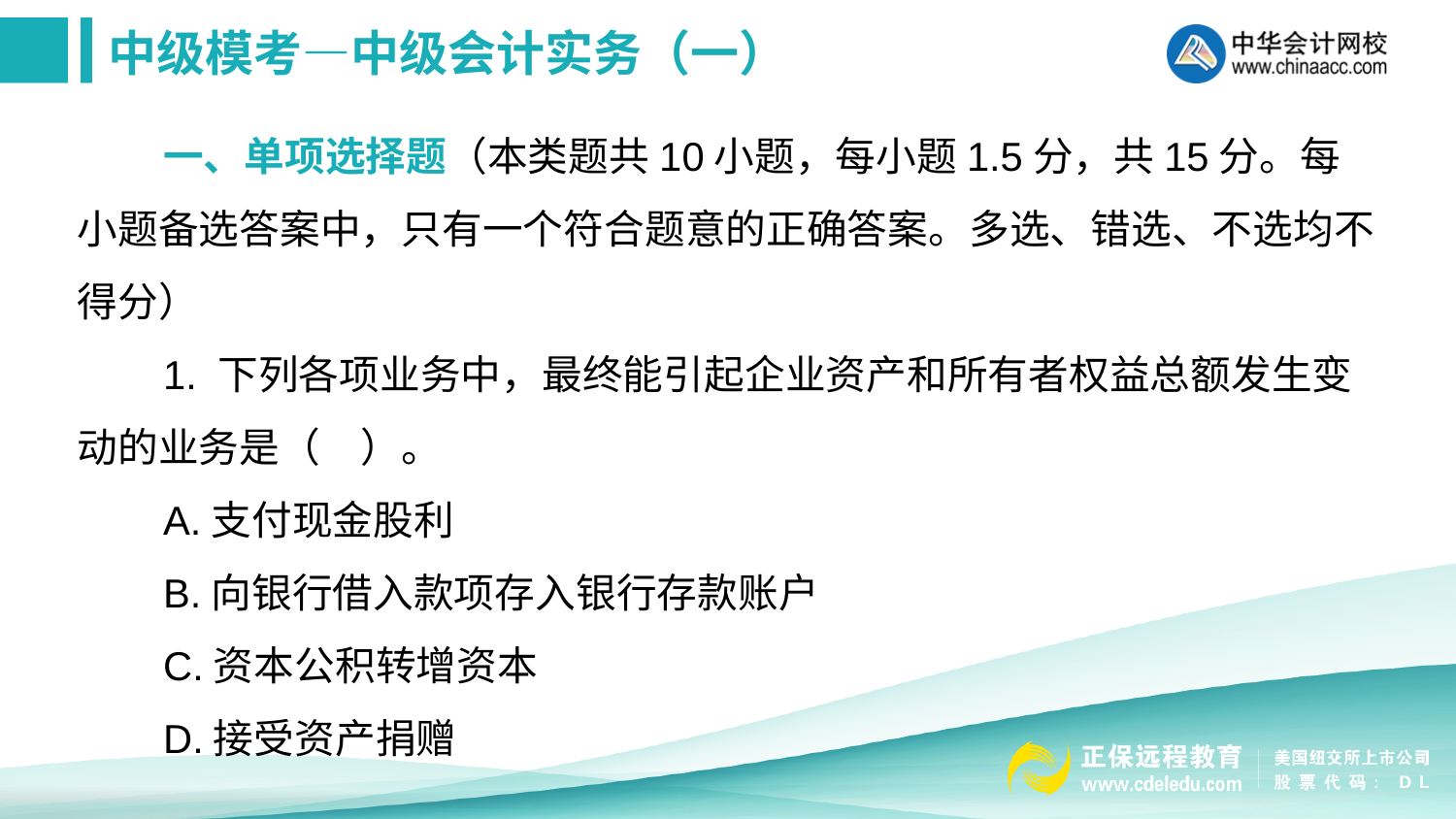

一、单项选择题（本类题共10小题，每小题1.5分，共15分。每小题备选答案中，只有一个符合题意的正确答案。多选、错选、不选均不得分）
1. 下列各项业务中，最终能引起企业资产和所有者权益总额发生变动的业务是（　）。
A.支付现金股利
B.向银行借入款项存入银行存款账户
C.资本公积转增资本
D.接受资产捐赠